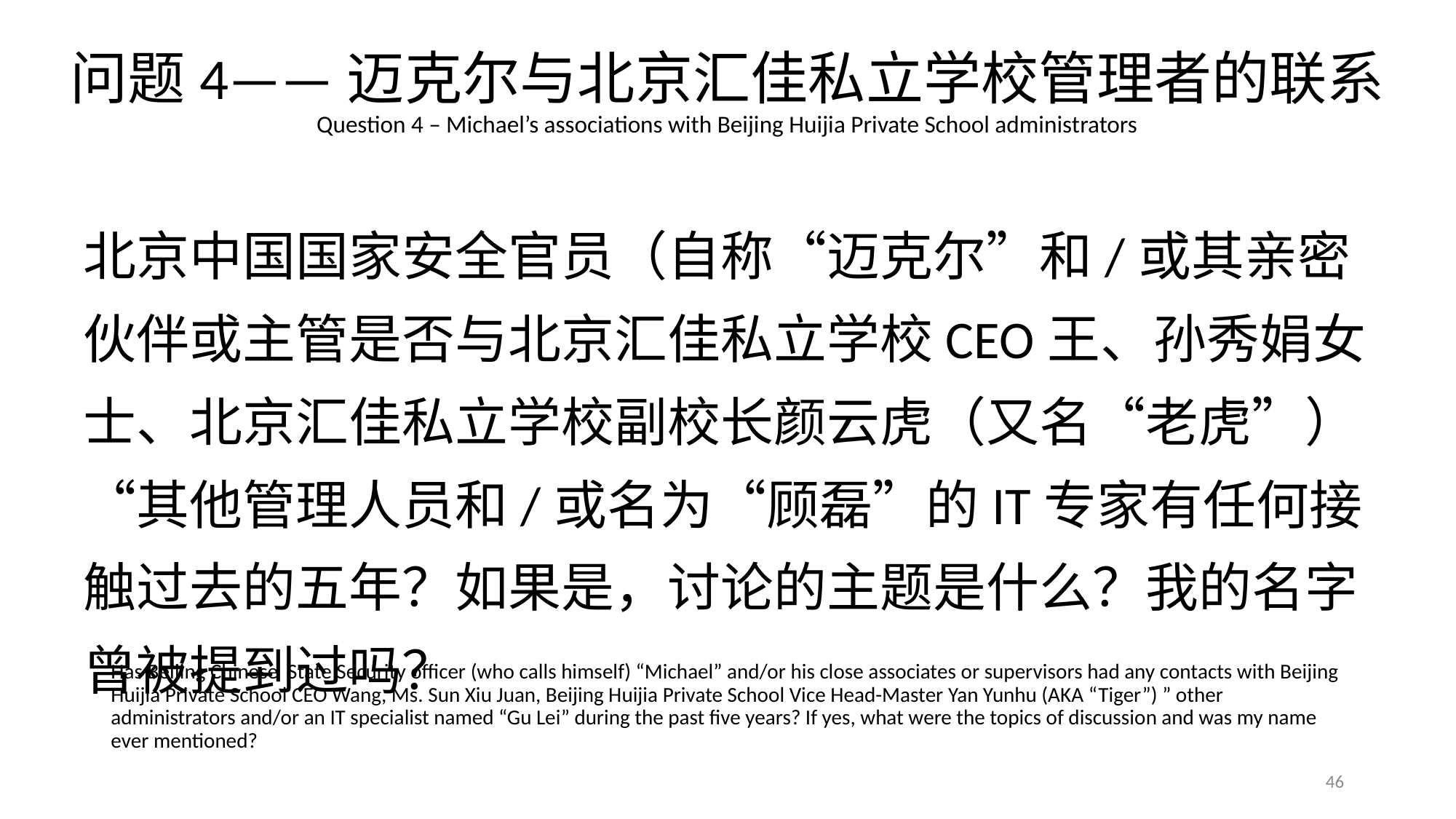

# 问题4——迈克尔与北京汇佳私立学校管理者的联系 Question 4 – Michael’s associations with Beijing Huijia Private School administrators
北京中国国家安全官员（自称“迈克尔”和/或其亲密伙伴或主管是否与北京汇佳私立学校CEO王、孙秀娟女士、北京汇佳私立学校副校长颜云虎（又名“老虎”）“其他管理人员和/或名为“顾磊”的IT专家有任何接触过去的五年？如果是，讨论的主题是什么？我的名字曾被提到过吗？
Has Beijing Chinese  State Security officer (who calls himself) “Michael” and/or his close associates or supervisors had any contacts with Beijing Huijia Private School CEO Wang, Ms. Sun Xiu Juan, Beijing Huijia Private School Vice Head-Master Yan Yunhu (AKA “Tiger”) ” other administrators and/or an IT specialist named “Gu Lei” during the past five years? If yes, what were the topics of discussion and was my name ever mentioned?

46